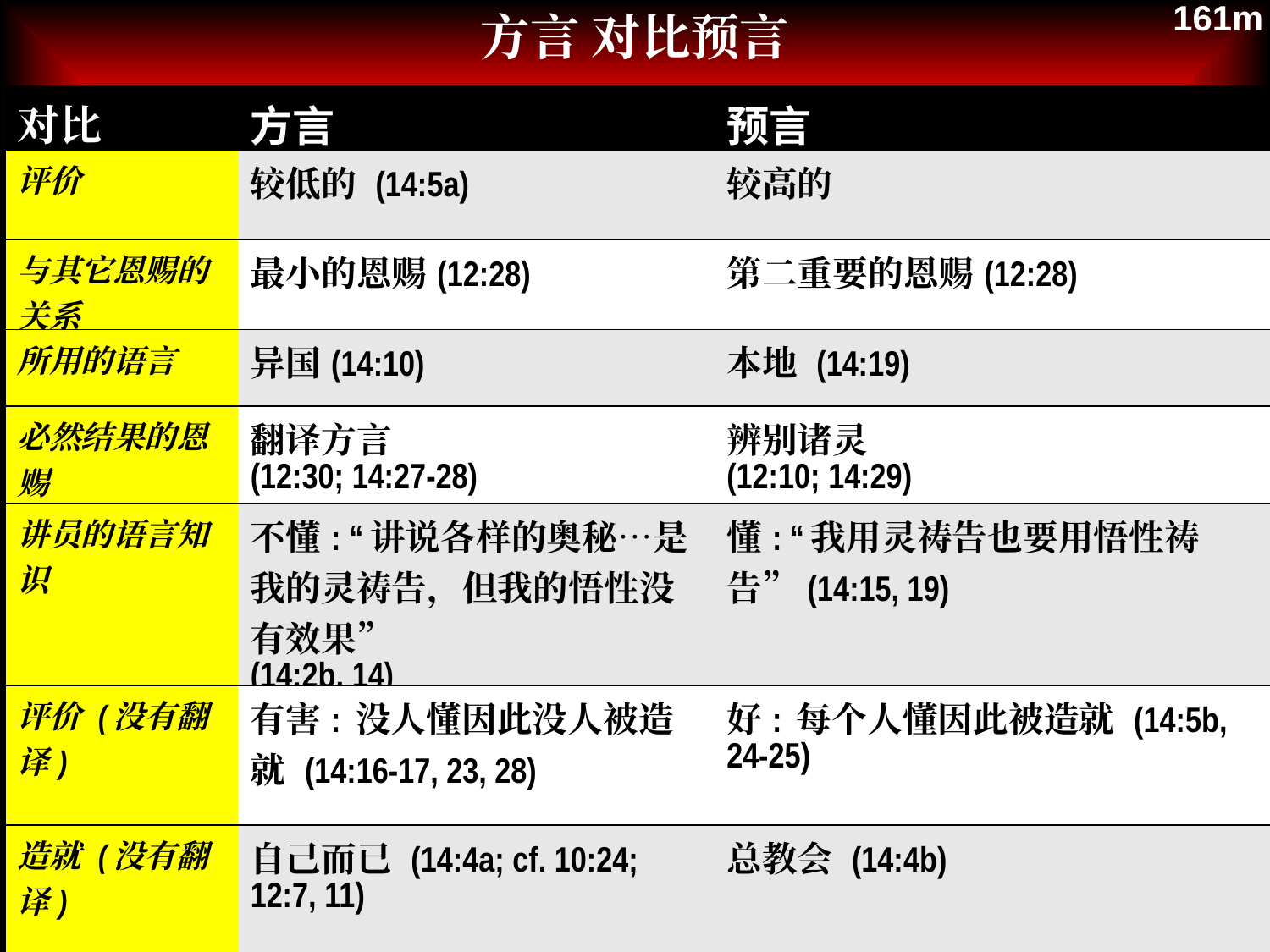

161m
方言 对比预言
| 对比 | 方言 | 预言 |
| --- | --- | --- |
| 评价 | 较低的 (14:5a) | 较高的 |
| 与其它恩赐的关系 | 最小的恩赐(12:28) | 第二重要的恩赐(12:28) |
| 所用的语言 | 异国(14:10) | 本地 (14:19) |
| 必然结果的恩赐 | 翻译方言 (12:30; 14:27-28) | 辨别诸灵 (12:10; 14:29) |
| 讲员的语言知识 | 不懂: “讲说各样的奥秘…是我的灵祷告，但我的悟性没有效果” (14:2b, 14) | 懂: “我用灵祷告也要用悟性祷告”(14:15, 19) |
| 评价 (没有翻译) | 有害: 没人懂因此没人被造就 (14:16-17, 23, 28) | 好: 每个人懂因此被造就 (14:5b, 24-25) |
| 造就 (没有翻译) | 自己而已 (14:4a; cf. 10:24; 12:7, 11) | 总教会 (14:4b) |